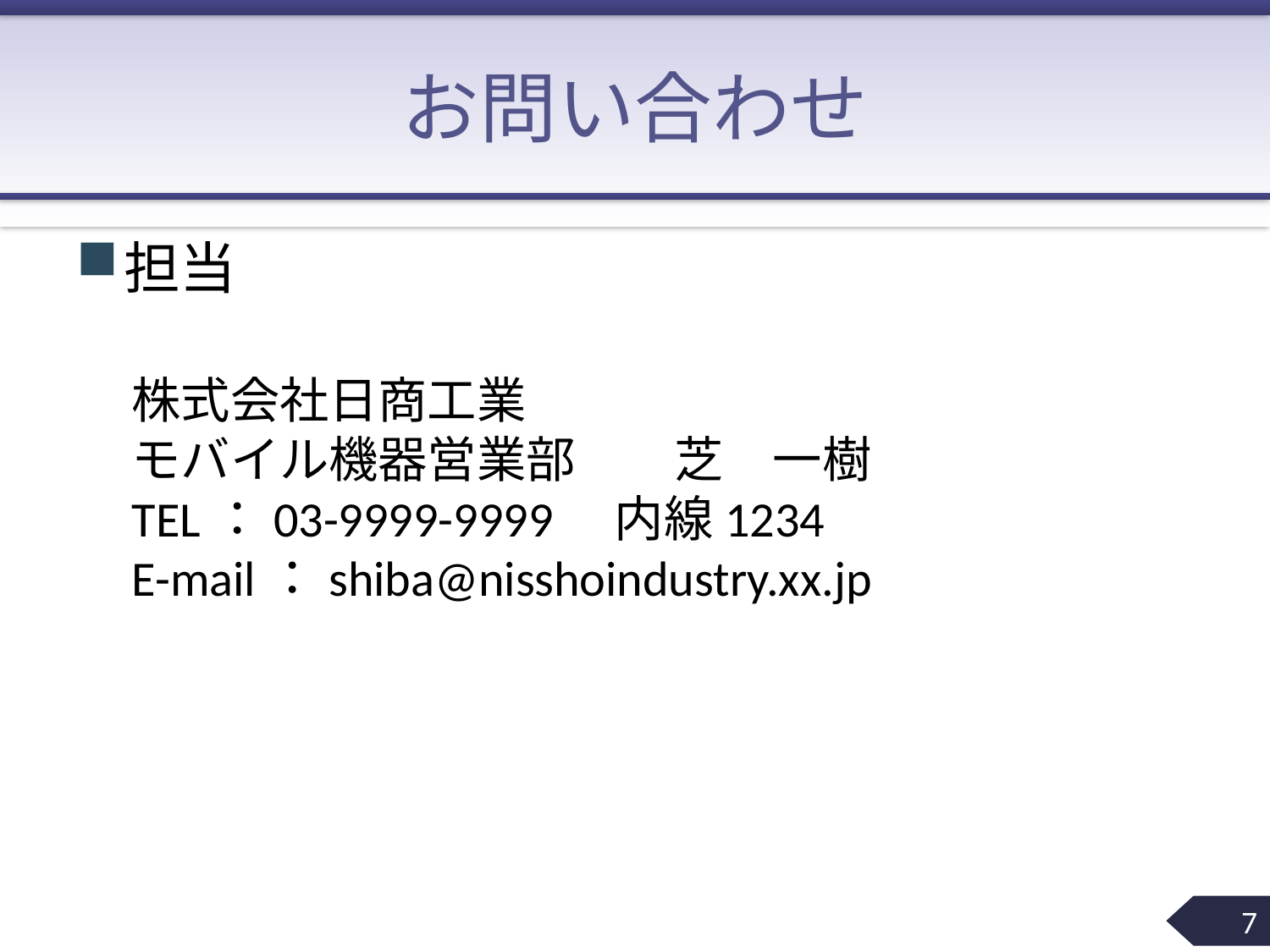

# お問い合わせ
担当
株式会社日商工業
モバイル機器営業部　　芝　一樹
TEL：03-9999-9999　内線1234
E-mail：shiba@nisshoindustry.xx.jp
7